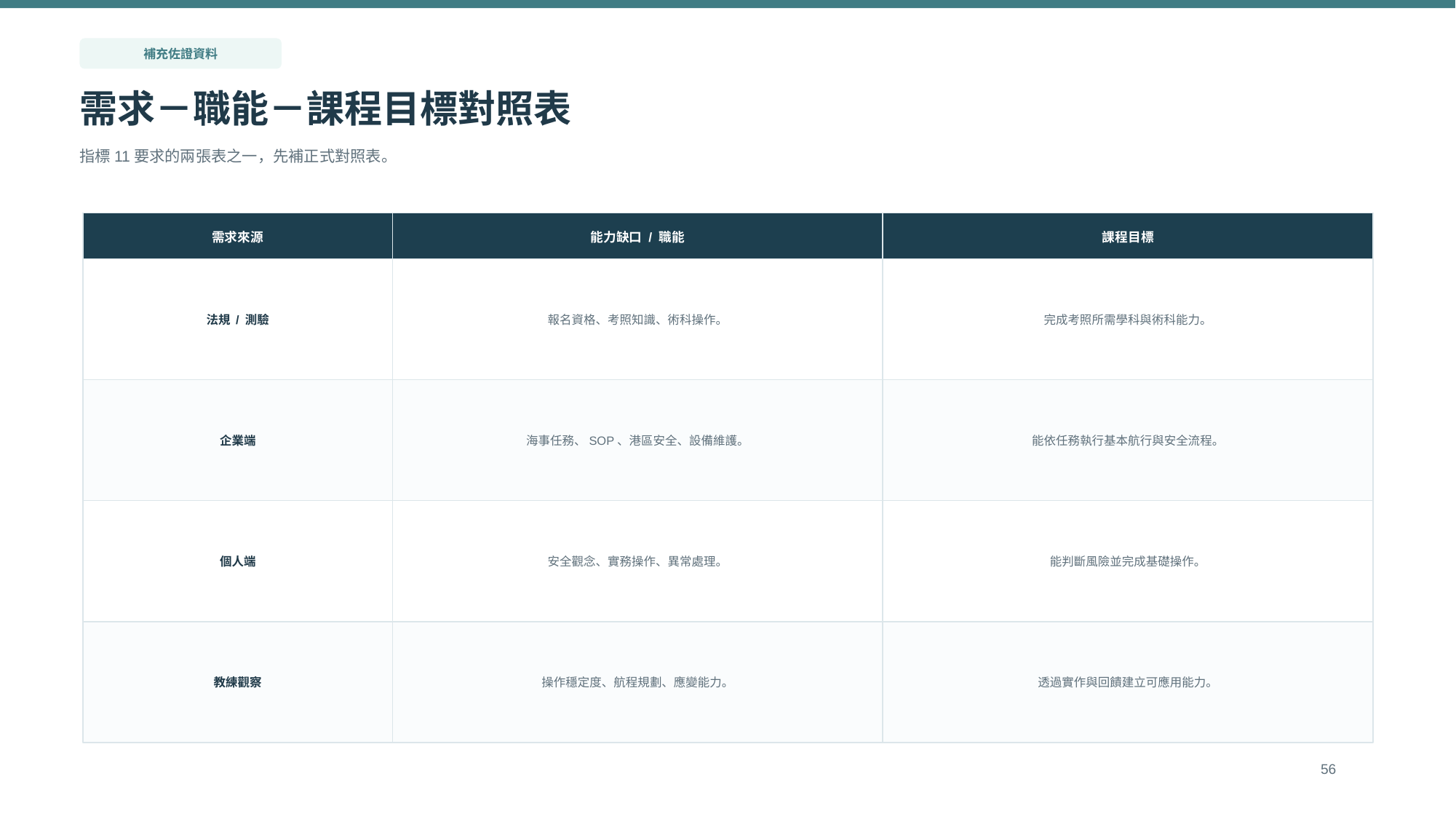

補充佐證資料
需求－職能－課程目標對照表
指標11要求的兩張表之一，先補正式對照表。
需求來源
能力缺口 / 職能
課程目標
法規 / 測驗
報名資格、考照知識、術科操作。
完成考照所需學科與術科能力。
企業端
海事任務、SOP、港區安全、設備維護。
能依任務執行基本航行與安全流程。
個人端
安全觀念、實務操作、異常處理。
能判斷風險並完成基礎操作。
教練觀察
操作穩定度、航程規劃、應變能力。
透過實作與回饋建立可應用能力。
56